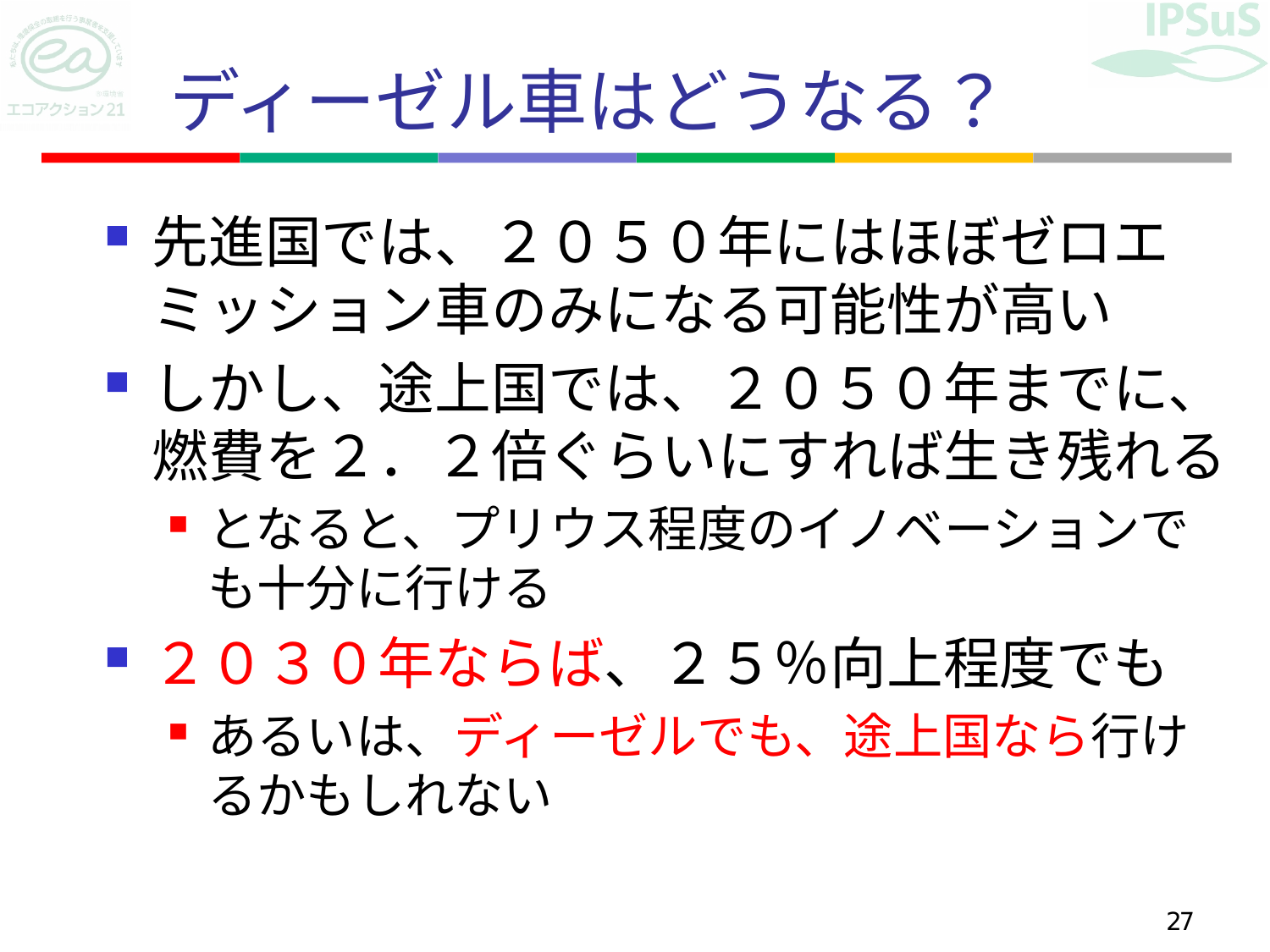

# ディーゼル車はどうなる？

先進国では、２０５０年にはほぼゼロエミッション車のみになる可能性が高い
しかし、途上国では、２０５０年までに、燃費を２．２倍ぐらいにすれば生き残れる
となると、プリウス程度のイノベーションでも十分に行ける
２０３０年ならば、２５％向上程度でも
あるいは、ディーゼルでも、途上国なら行けるかもしれない
27